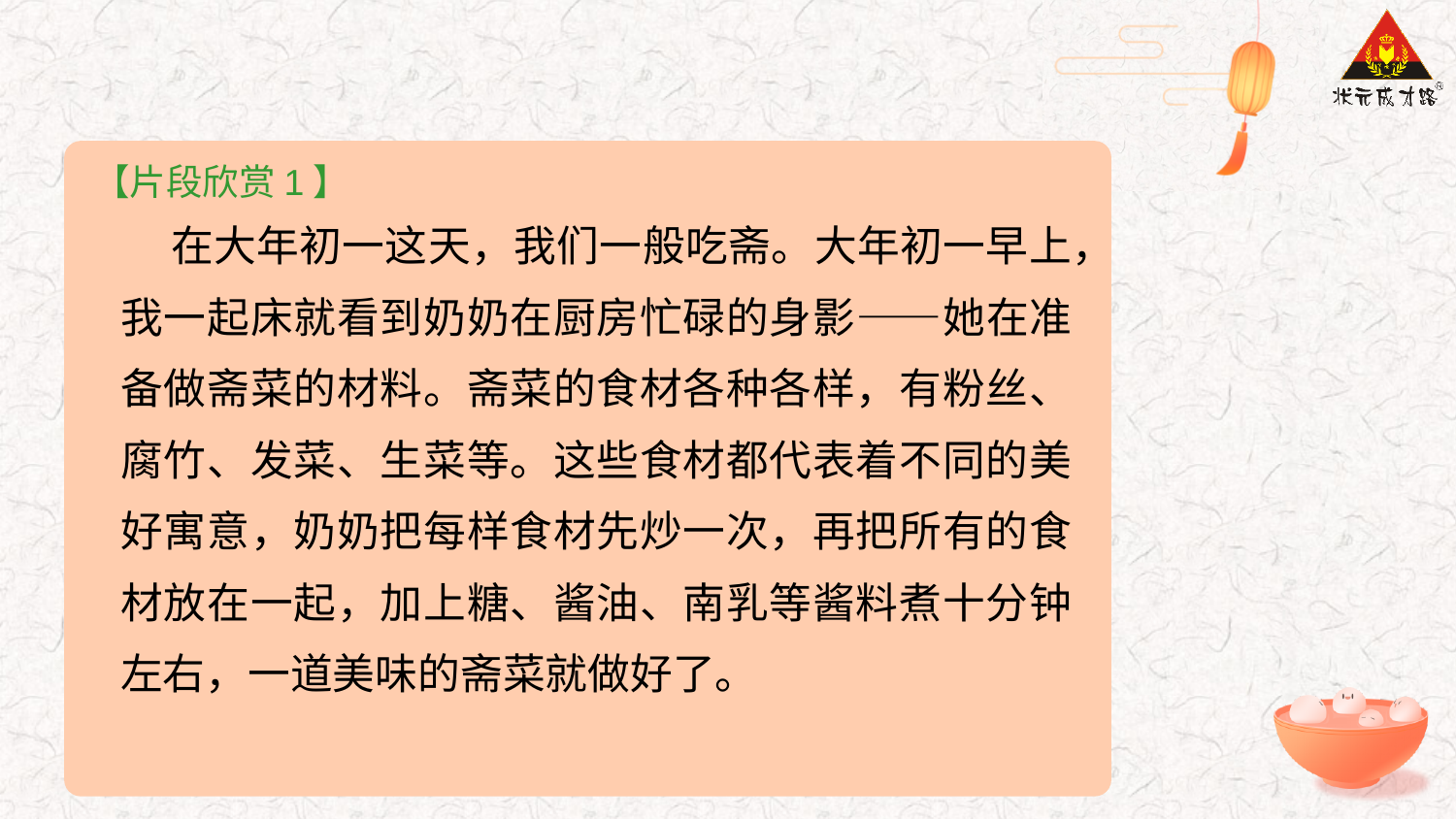

【片段欣赏1】
    在大年初一这天，我们一般吃斋。大年初一早上，我一起床就看到奶奶在厨房忙碌的身影——她在准备做斋菜的材料。斋菜的食材各种各样，有粉丝、腐竹、发菜、生菜等。这些食材都代表着不同的美好寓意，奶奶把每样食材先炒一次，再把所有的食材放在一起，加上糖、酱油、南乳等酱料煮十分钟左右，一道美味的斋菜就做好了。